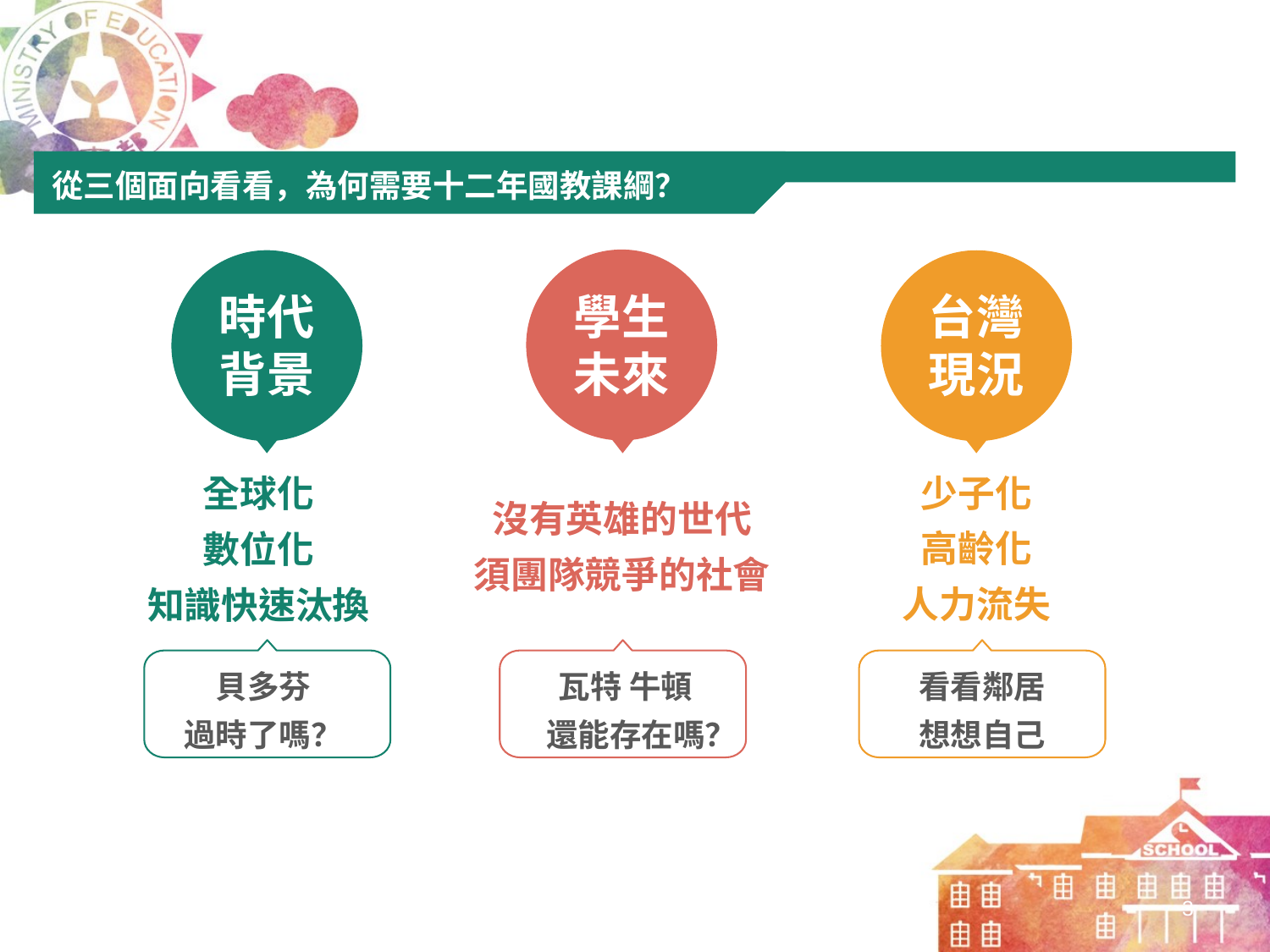

從三個面向看看，為何需要十二年國教課綱？

學生
未來

時代
背景

台灣
現況

少子化
高齡化
人力流失
全球化
數位化
知識快速汰換
沒有英雄的世代
須團隊競爭的社會

貝多芬
過時了嗎？
瓦特 牛頓
還能存在嗎？
看看鄰居
想想自己
3